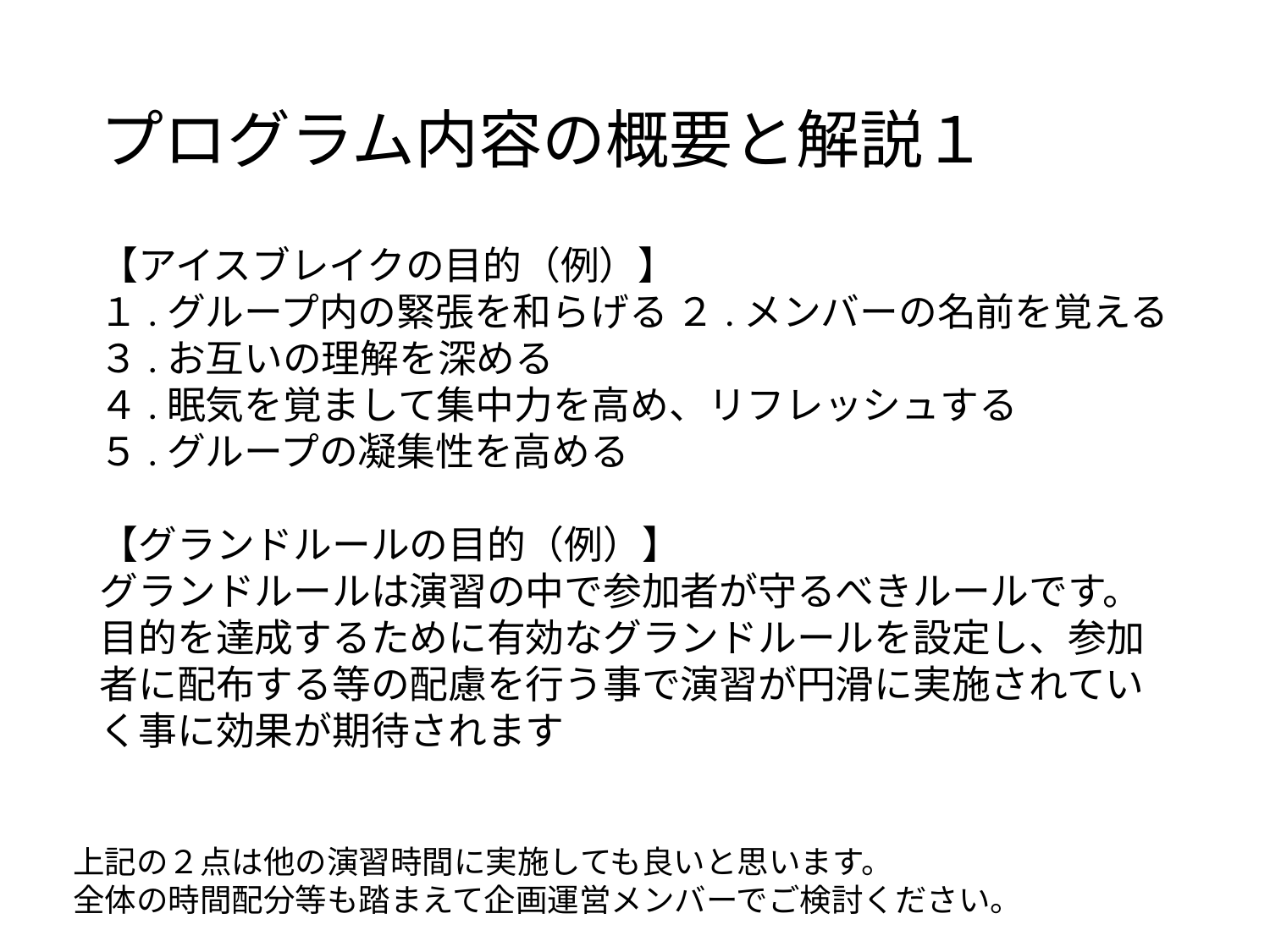

# プログラム内容の概要と解説１
【アイスブレイクの目的（例）】
１.グループ内の緊張を和らげる ２.メンバーの名前を覚える３.お互いの理解を深める
４.眠気を覚まして集中力を高め、リフレッシュする
５.グループの凝集性を高める

【グランドルールの目的（例）】
グランドルールは演習の中で参加者が守るべきルールです。目的を達成するために有効なグランドルールを設定し、参加者に配布する等の配慮を行う事で演習が円滑に実施されていく事に効果が期待されます
上記の２点は他の演習時間に実施しても良いと思います。
全体の時間配分等も踏まえて企画運営メンバーでご検討ください。